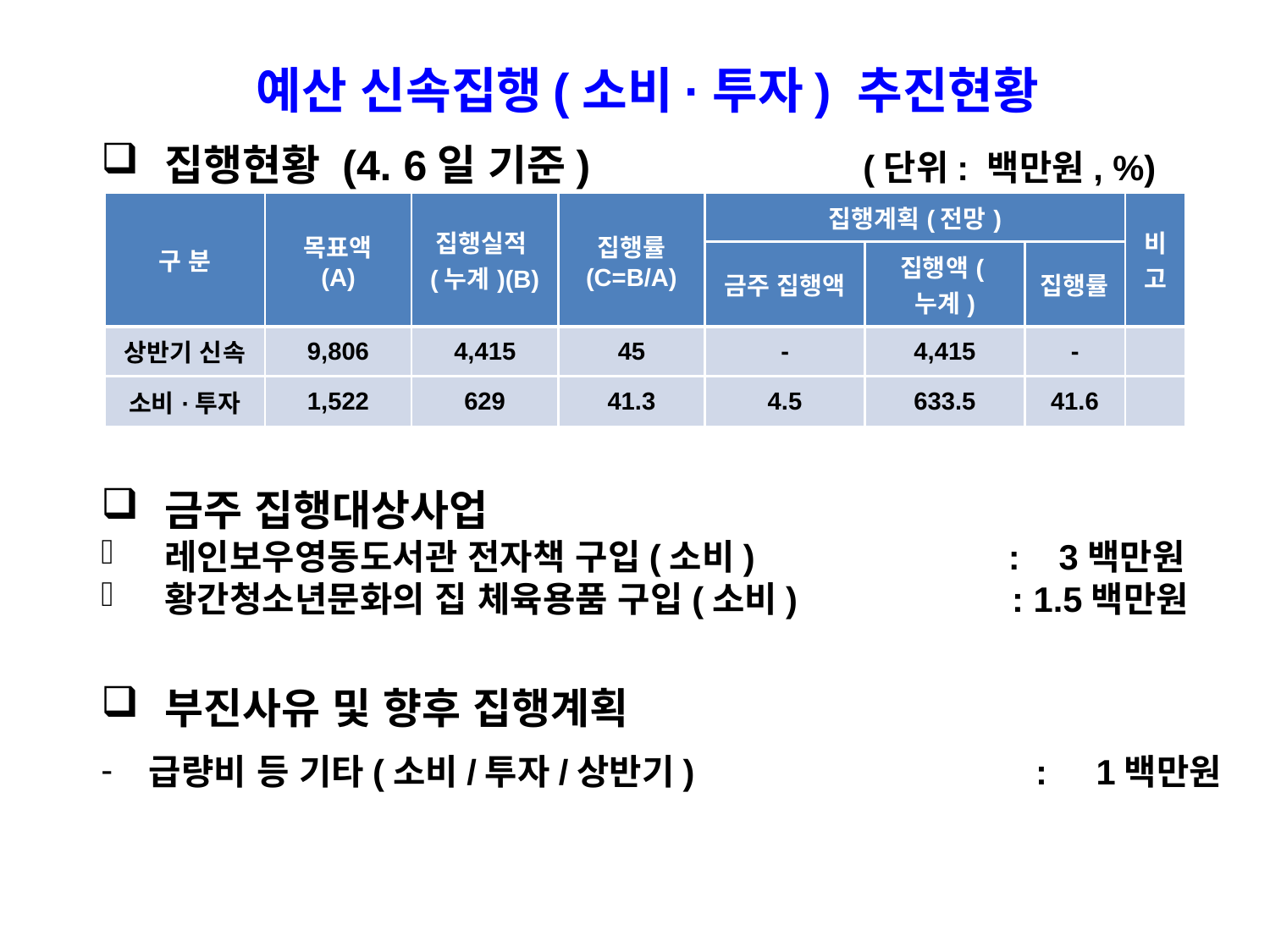

예산 신속집행(소비·투자) 추진현황
집행현황 (4. 6일 기준)                       (단위: 백만원, %)

금주 집행대상사업
레인보우영동도서관 전자책 구입(소비)                          :    3백만원
황간청소년문화의 집 체육용품 구입(소비)                      : 1.5백만원

부진사유 및 향후 집행계획
급량비 등 기타(소비/투자/상반기)                                   :     1백만원

| 구 분 | 목표액 (A) | 집행실적(누계)(B) | 집행률 (C=B/A) | 집행계획(전망) |  |  | 비 고 |
| --- | --- | --- | --- | --- | --- | --- | --- |
|  |  |  |  | 금주 집행액 | 집행액(누계) | 집행률 |  |
| 상반기 신속 | 9,806 | 4,415 | 45 | - | 4,415 | - |  |
| 소비·투자 | 1,522 | 629 | 41.3 | 4.5 | 633.5 | 41.6 |  |